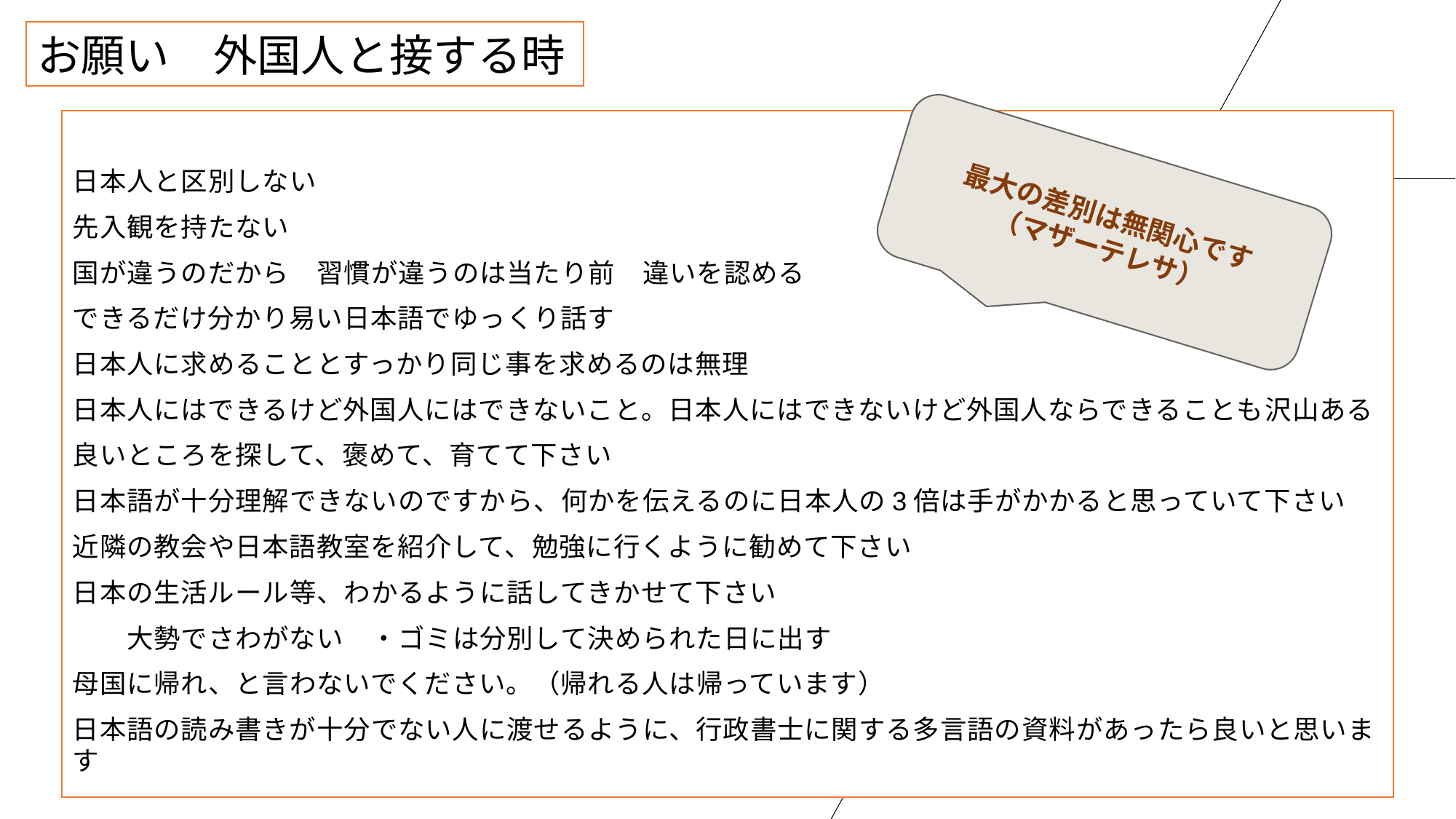

お願い　外国人と接する時

日本人と区別しない
先入観を持たない
国が違うのだから　習慣が違うのは当たり前　違いを認める
できるだけ分かり易い日本語でゆっくり話す
日本人に求めることとすっかり同じ事を求めるのは無理
日本人にはできるけど外国人にはできないこと。日本人にはできないけど外国人ならできることも沢山ある
良いところを探して、褒めて、育てて下さい
日本語が十分理解できないのですから、何かを伝えるのに日本人の3倍は手がかかると思っていて下さい
近隣の教会や日本語教室を紹介して、勉強に行くように勧めて下さい
日本の生活ルール等、わかるように話してきかせて下さい
　　大勢でさわがない　・ゴミは分別して決められた日に出す
母国に帰れ、と言わないでください。（帰れる人は帰っています）
日本語の読み書きが十分でない人に渡せるように、行政書士に関する多言語の資料があったら良いと思います

最大の差別は無関心です
（マザーテレサ）
#

25